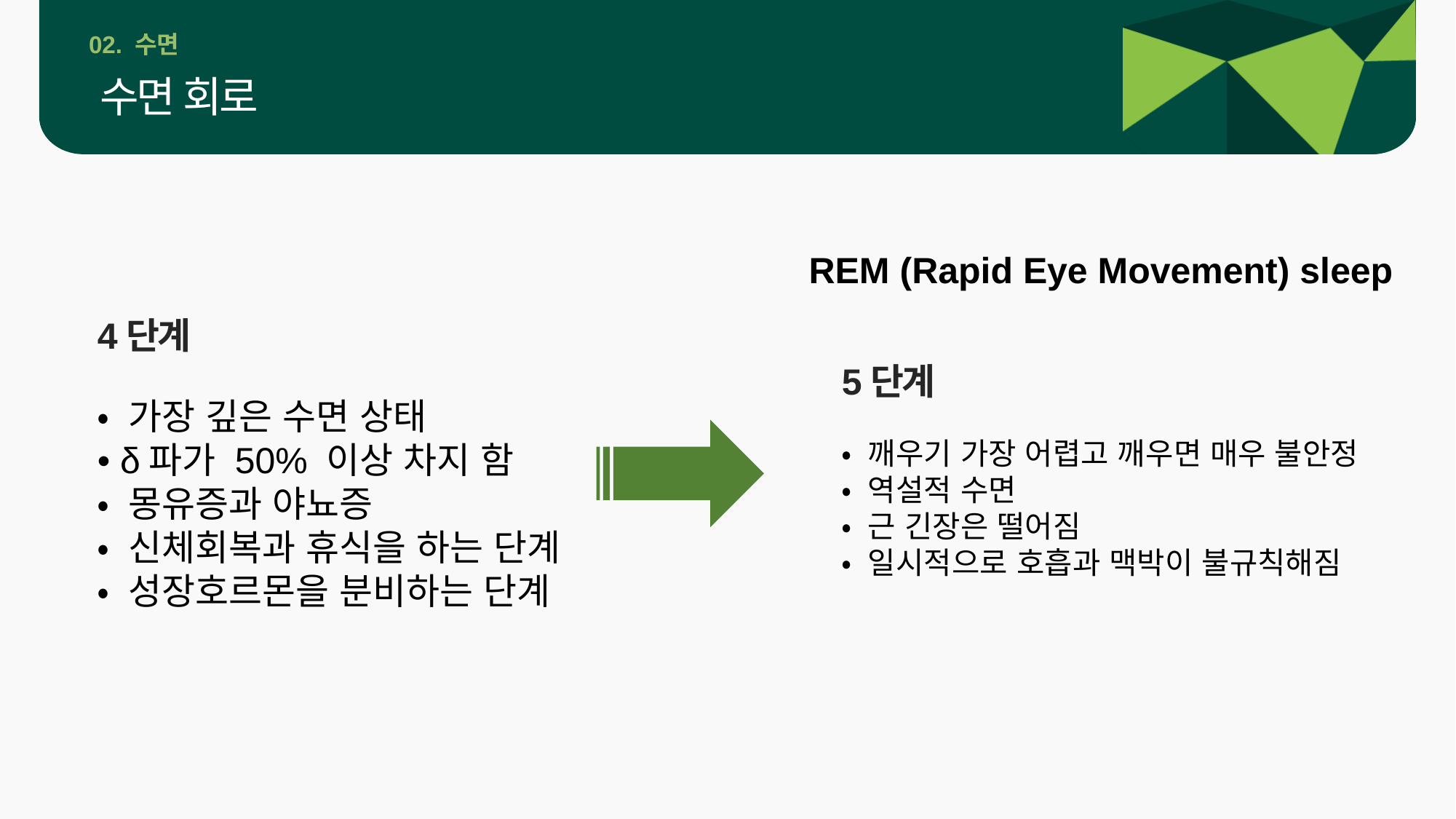

02. 수면
수면 회로
REM (Rapid Eye Movement) sleep

5단계

• 깨우기 가장 어렵고 깨우면 매우 불안정
• 역설적 수면
• 근 긴장은 떨어짐
• 일시적으로 호흡과 맥박이 불규칙해짐

4단계

• 가장 깊은 수면 상태
• δ파가 50% 이상 차지 함
• 몽유증과 야뇨증
• 신체회복과 휴식을 하는 단계
• 성장호르몬을 분비하는 단계